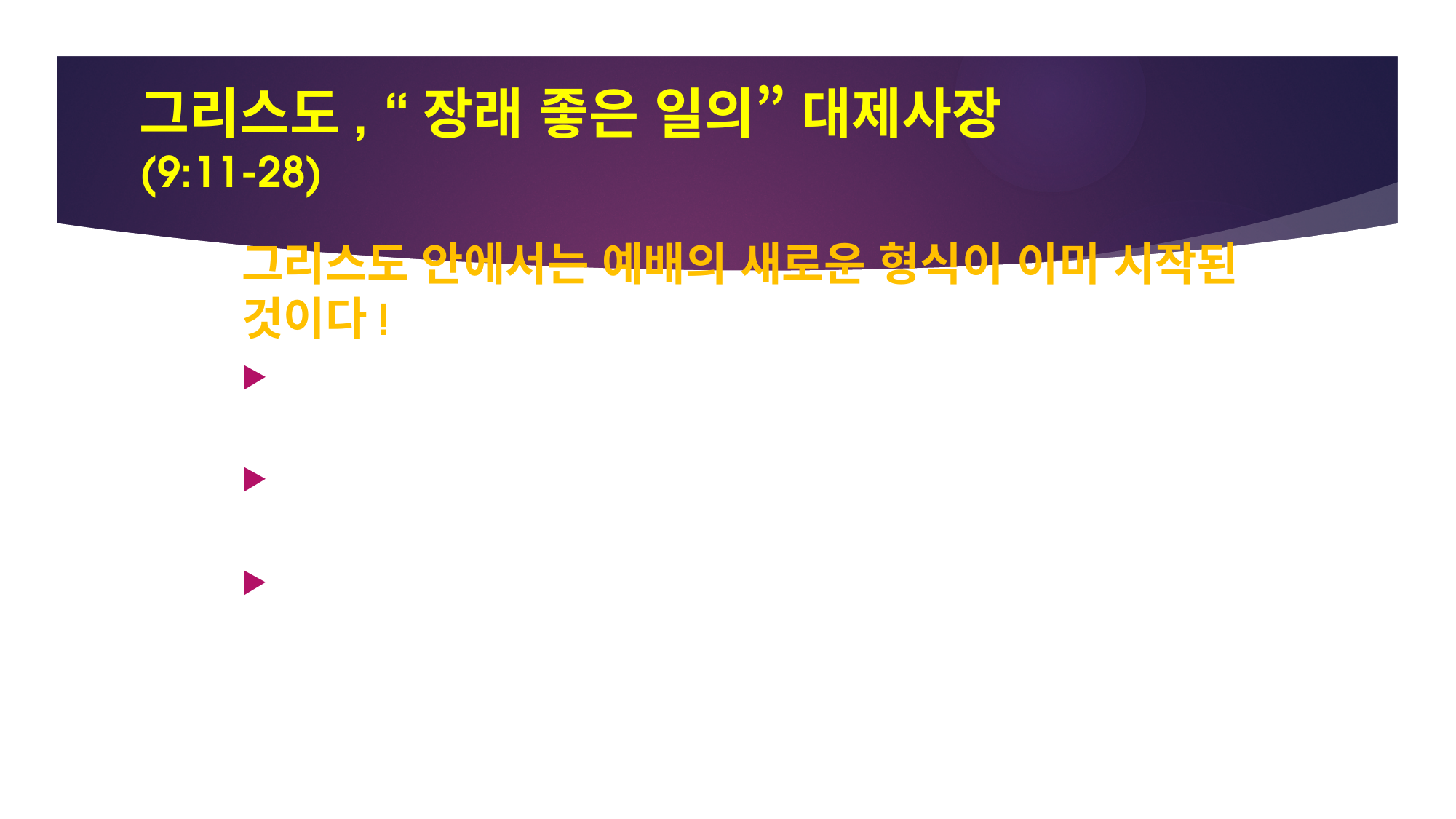

# 그리스도, “장래 좋은 일의” 대제사장 (9:11-28)
그리스도 안에서는 예배의 새로운 형식이 이미 시작된 것이다!
이것을 성립하기  위해 그리스도는 옛 예식들에 의지하지 않고 자신의 피로 모든 이들을 위해 하늘의 지성소에 들어가셨다.
이러므로 만일 모세가 옛 언약의 중재자였다면, 그리스도는 옛 것이 할 수 없었던 방법들을 가능하게 하는 새로운 것의 중재가 되신다.
유언서를 보면 유언자의 죽음이 그 유언을 유효하게 하듯이; 같은 방법으로, 그리스도의 죽음은 새 언약을 위해 드려진 것이다.